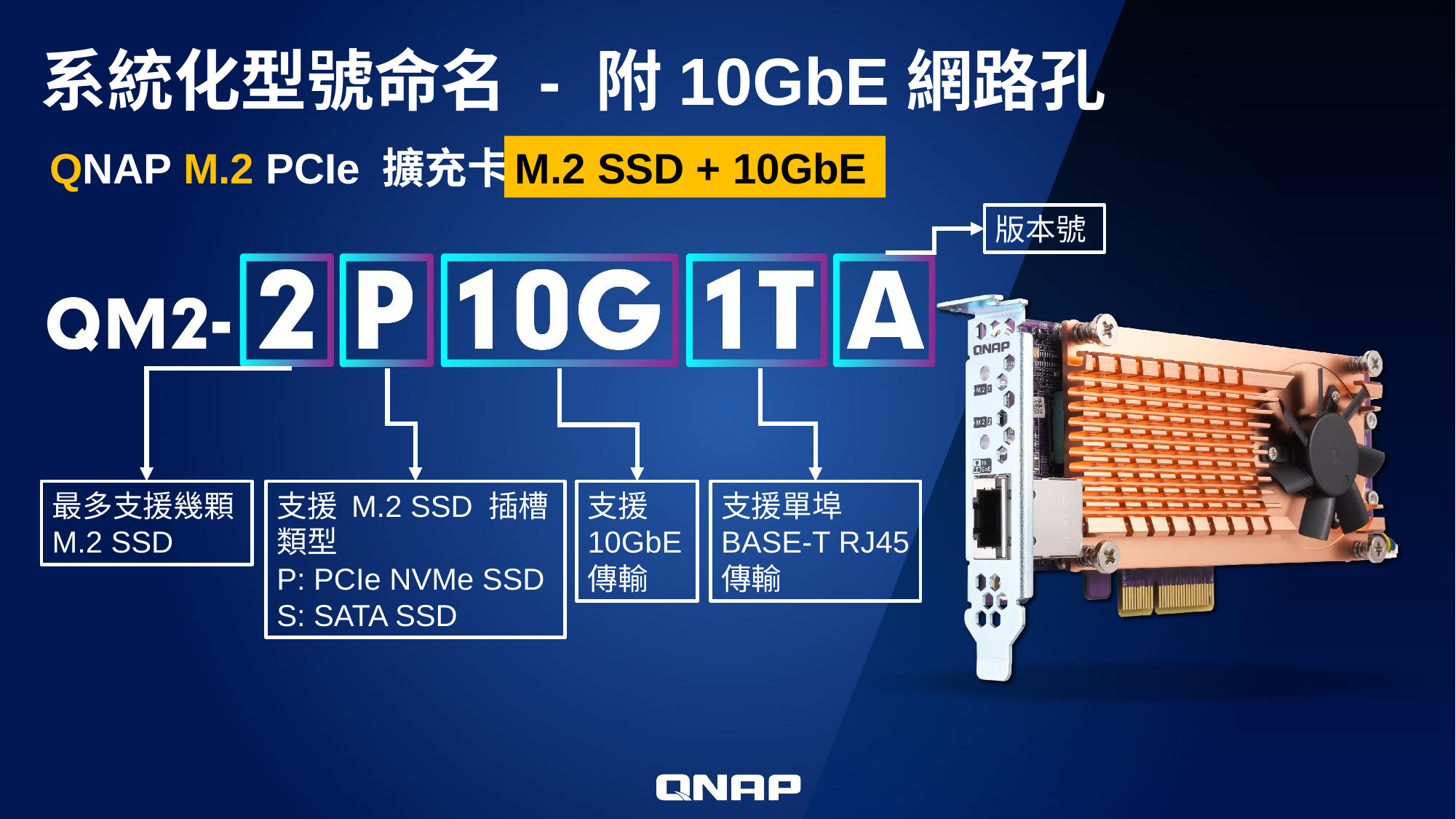

# 系統化型號命名 - 附10GbE網路孔
QNAP M.2 PCIe 擴充卡
M.2 SSD + 10GbE
版本號
最多支援幾顆 M.2 SSD
支援 M.2 SSD 插槽類型
P: PCIe NVMe SSD
S: SATA SSD
支援10GbE 傳輸
支援單埠BASE-T RJ45 傳輸